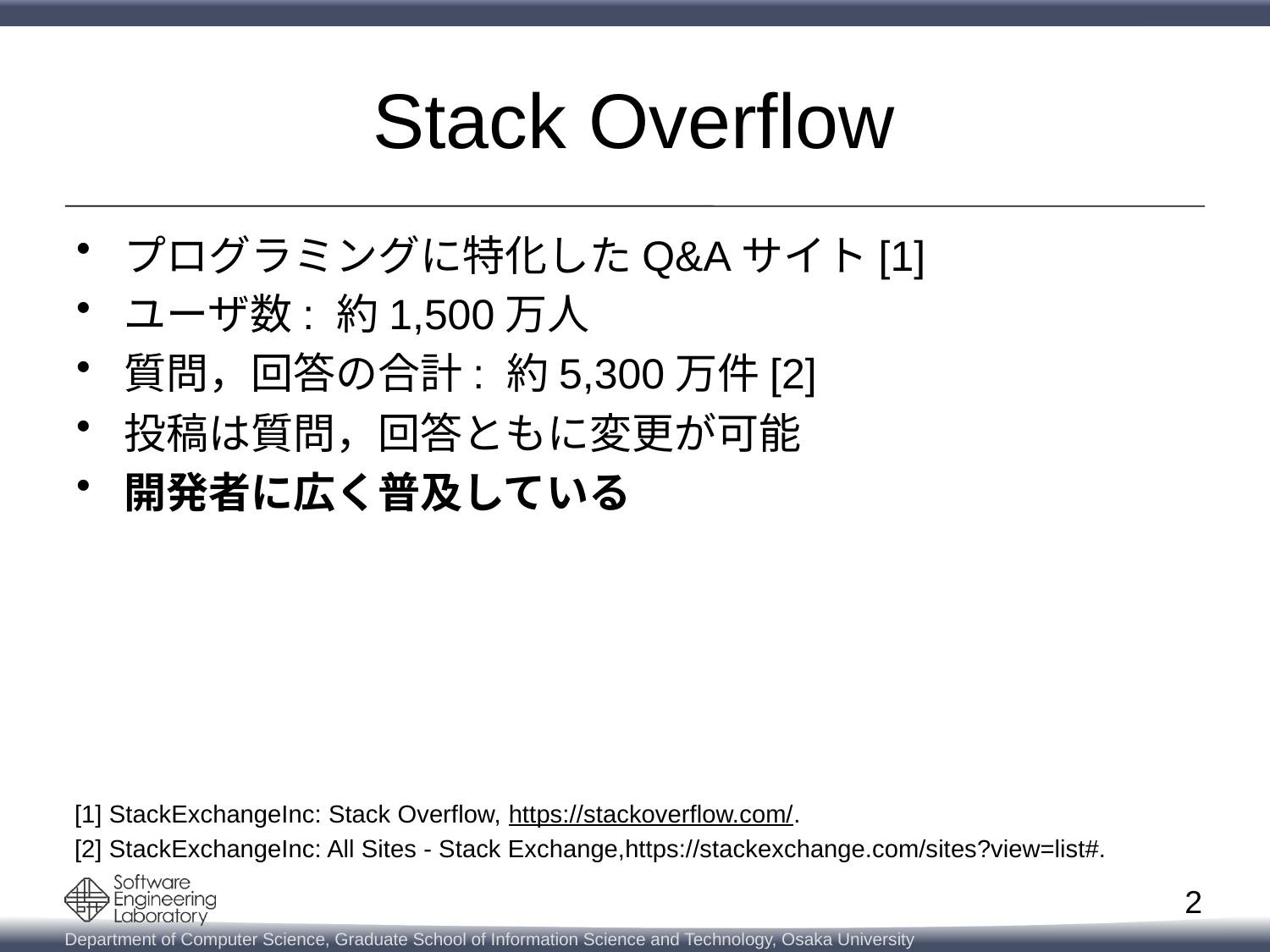

# Stack Overflow
プログラミングに特化したQ&Aサイト[1]
ユーザ数: 約1,500万人
質問，回答の合計: 約5,300万件[2]
投稿は質問，回答ともに変更が可能
開発者に広く普及している
[1] StackExchangeInc: Stack Overflow, https://stackoverflow.com/.
[2] StackExchangeInc: All Sites - Stack Exchange,https://stackexchange.com/sites?view=list#.

2